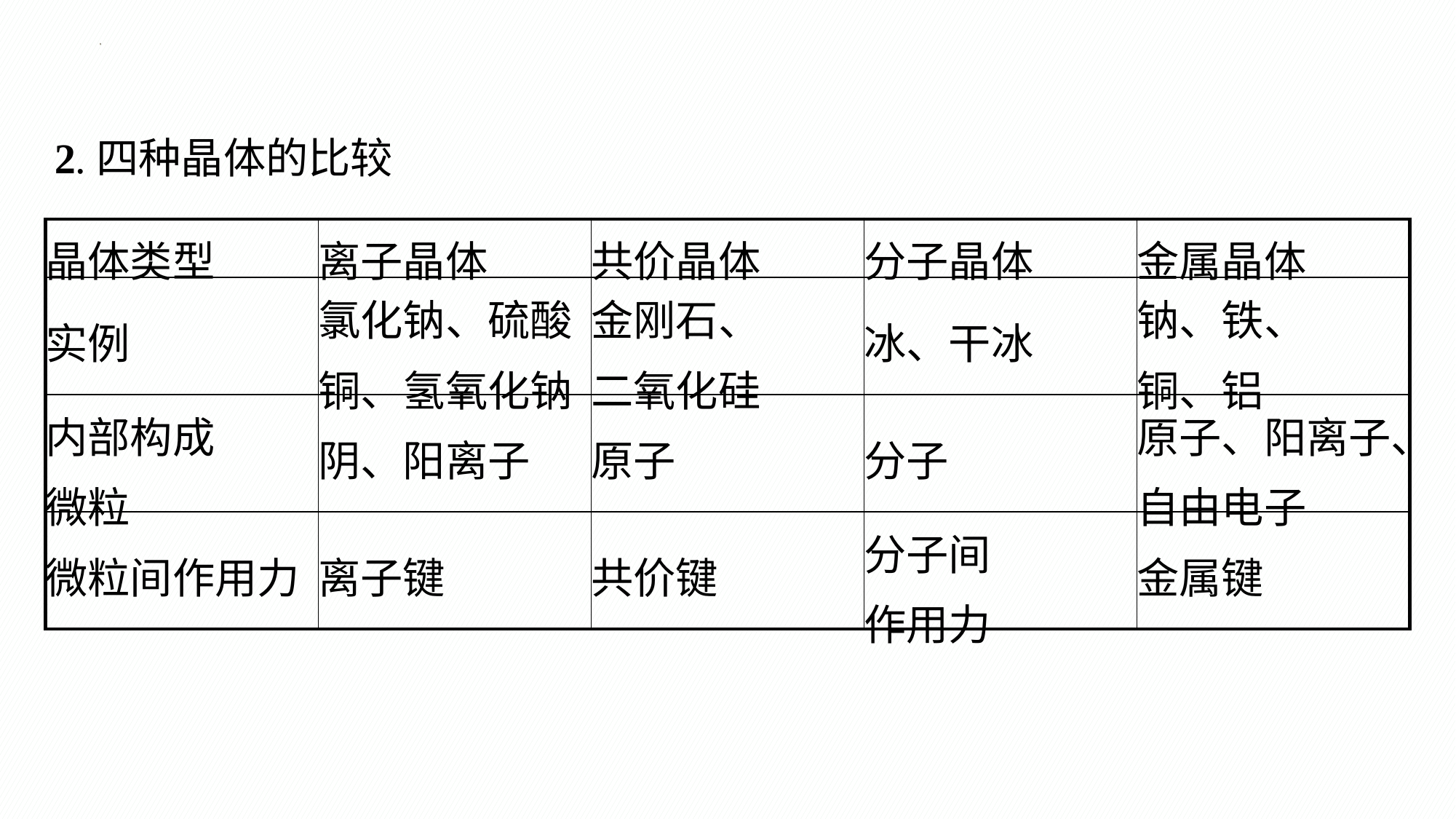

2.四种晶体的比较
| 晶体类型 | 离子晶体 | 共价晶体 | 分子晶体 | 金属晶体 |
| --- | --- | --- | --- | --- |
| 实例 | 氯化钠、硫酸铜、氢氧化钠 | 金刚石、 二氧化硅 | 冰、干冰 | 钠、铁、 铜、铝 |
| 内部构成 微粒 | 阴、阳离子 | 原子 | 分子 | 原子、阳离子、 自由电子 |
| 微粒间作用力 | 离子键 | 共价键 | 分子间 作用力 | 金属键 |